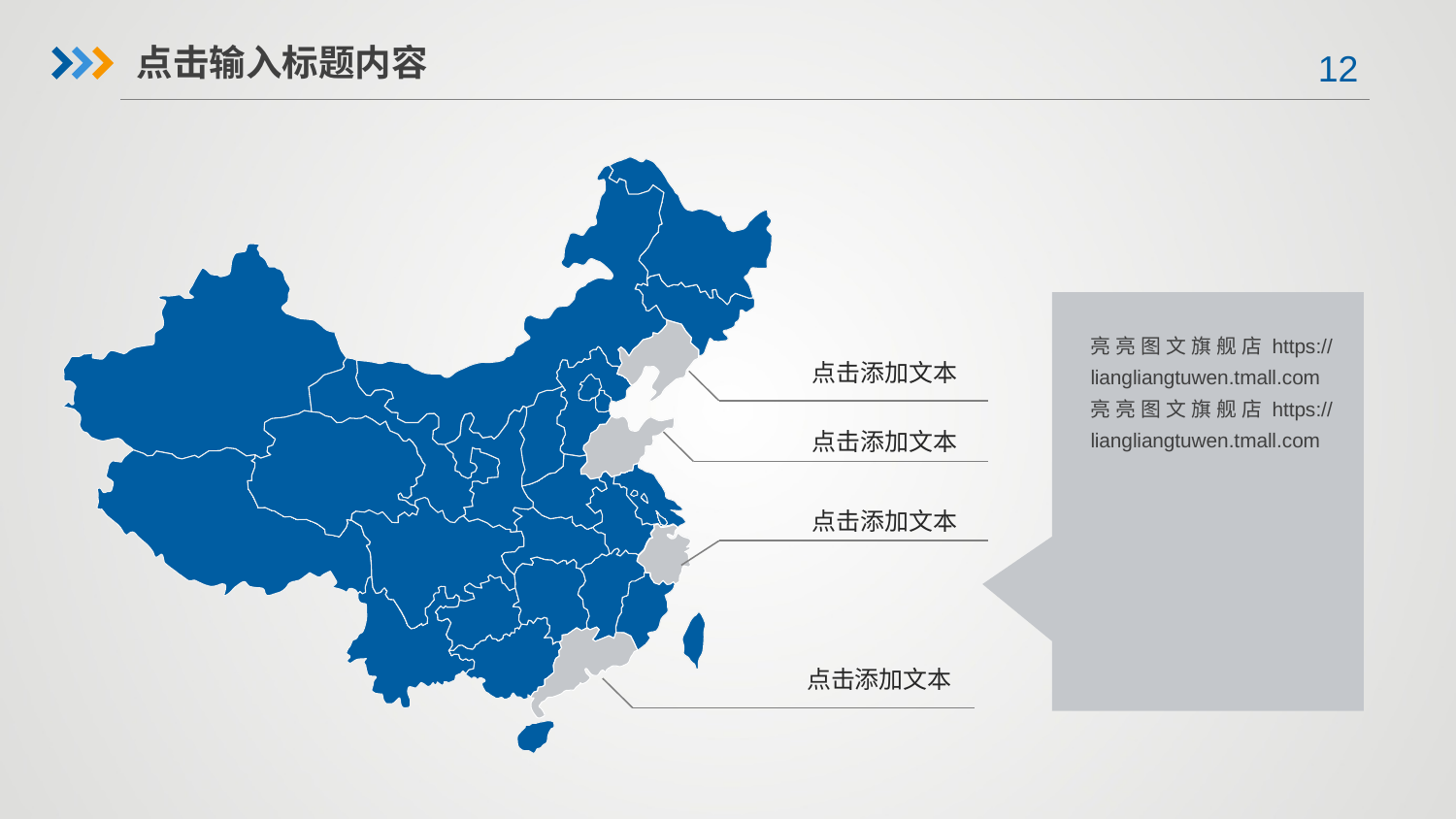

点击输入标题内容

亮亮图文旗舰店https://liangliangtuwen.tmall.com亮亮图文旗舰店https://liangliangtuwen.tmall.com
点击添加文本

点击添加文本
点击添加文本

点击添加文本